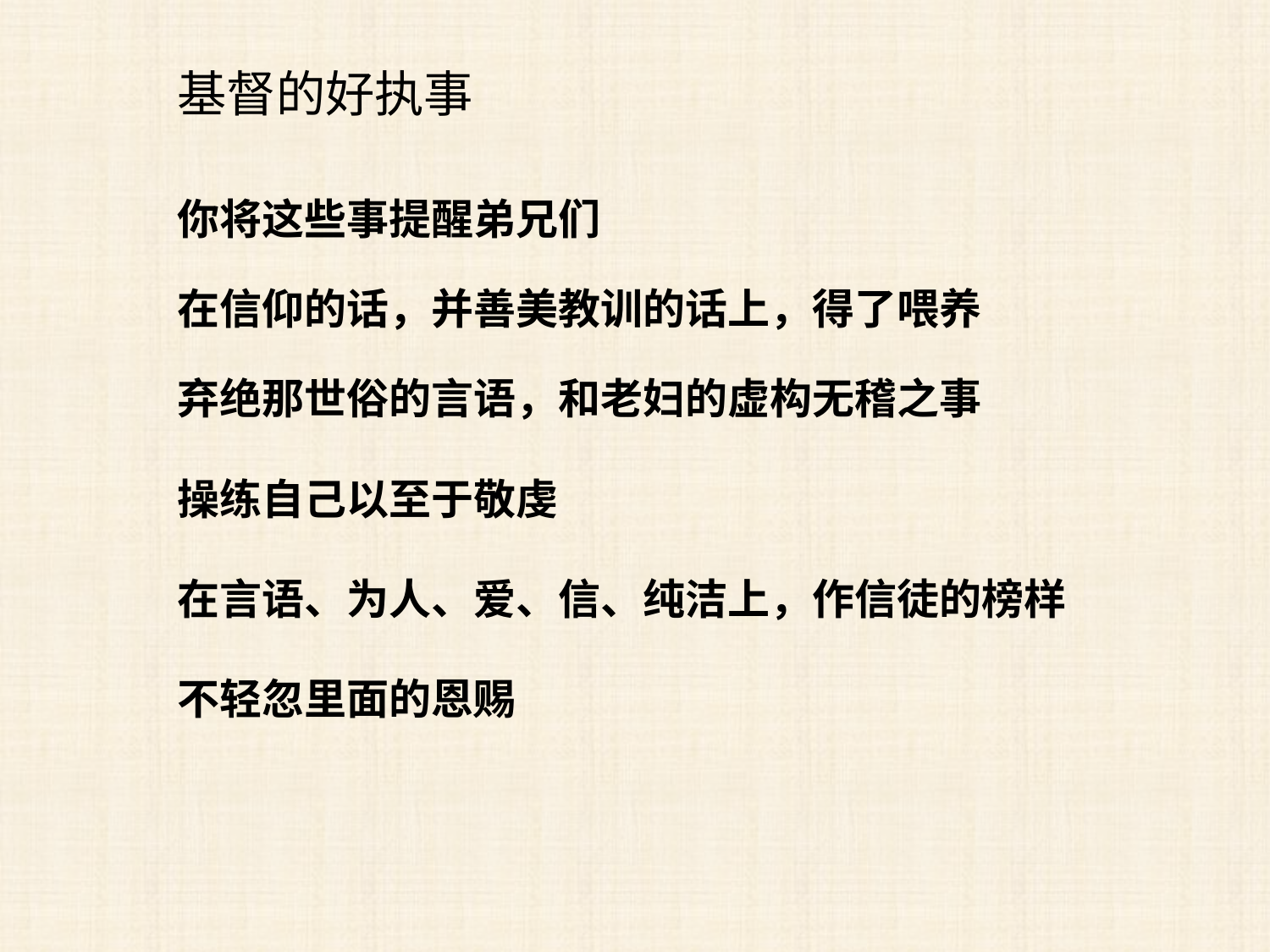

基督的好执事
你将这些事提醒弟兄们
在信仰的话，并善美教训的话上，得了喂养
弃绝那世俗的言语，和老妇的虚构无稽之事
操练自己以至于敬虔
在言语、为人、爱、信、纯洁上，作信徒的榜样
不轻忽里面的恩赐